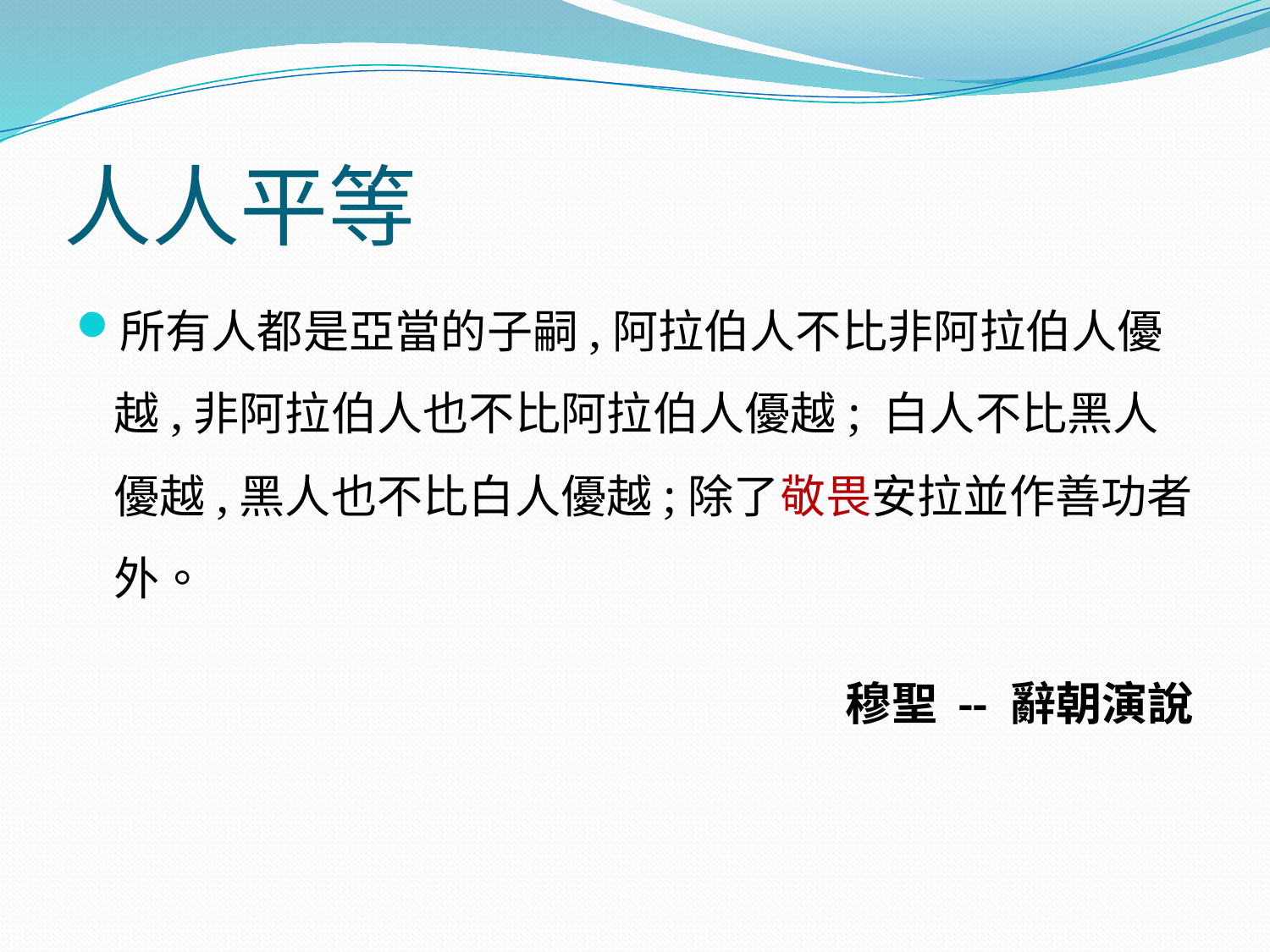

# 人人平等
所有人都是亞當的子嗣,阿拉伯人不比非阿拉伯人優越,非阿拉伯人也不比阿拉伯人優越; 白人不比黑人優越,黑人也不比白人優越;除了敬畏安拉並作善功者外。
穆聖 -- 辭朝演說